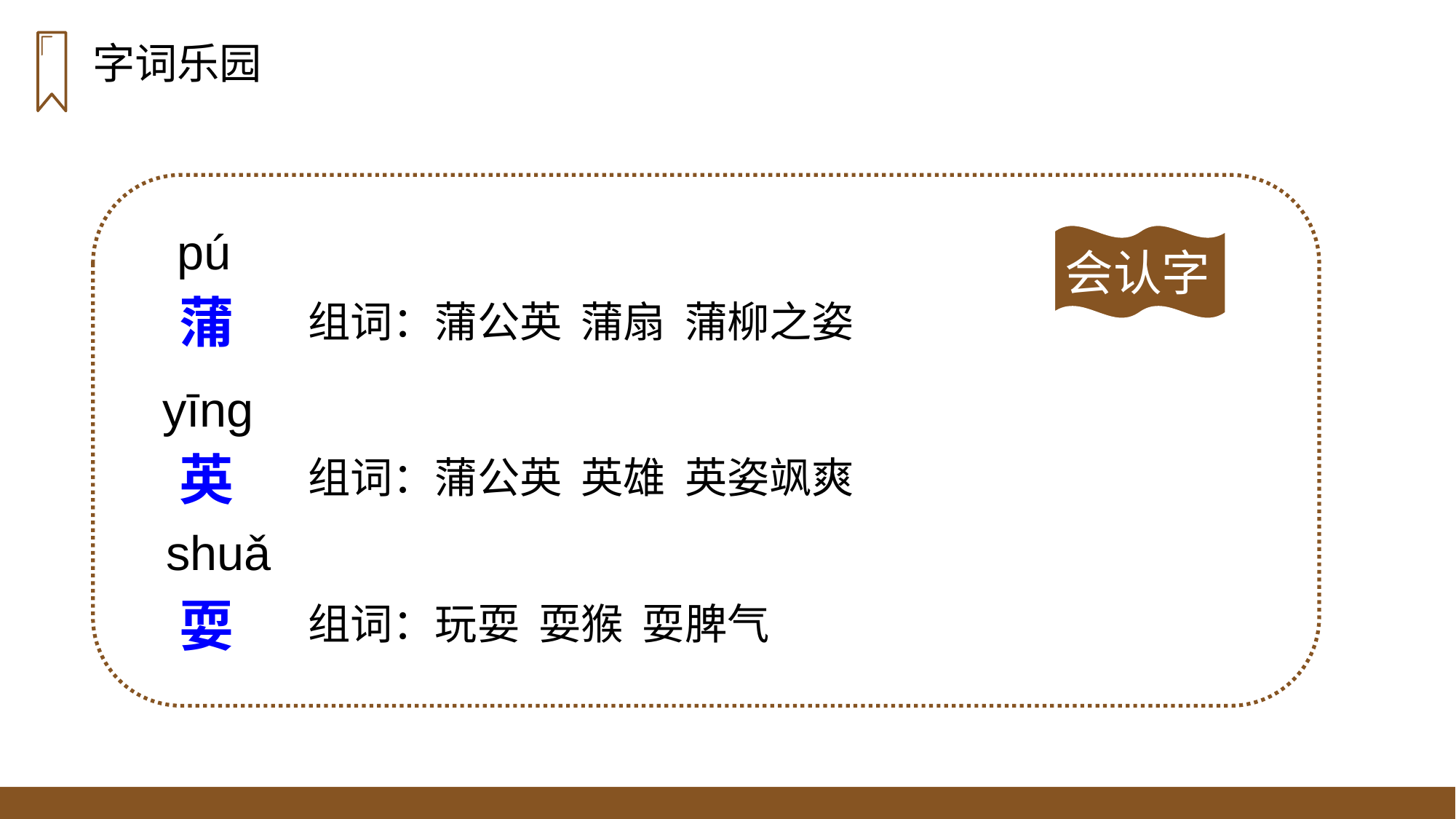

字词乐园

pú
会认字
蒲
组词：蒲公英  蒲扇  蒲柳之姿
yīnɡ
英
组词：蒲公英  英雄  英姿飒爽
shuǎ
耍
组词：玩耍  耍猴  耍脾气